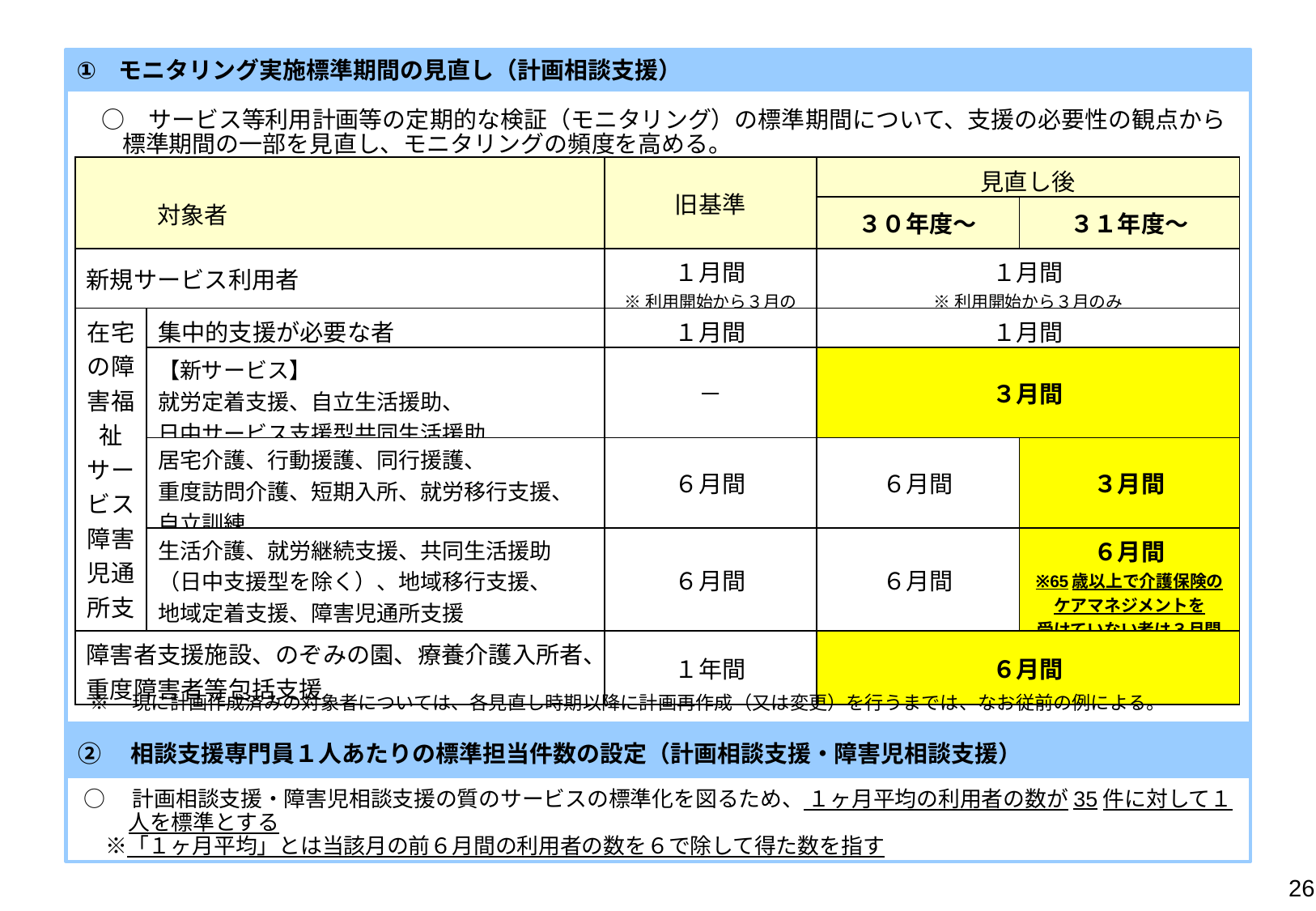

モニタリング実施標準期間の見直し（計画相談支援）
　○　サービス等利用計画等の定期的な検証（モニタリング）の標準期間について、支援の必要性の観点から標準期間の一部を見直し、モニタリングの頻度を高める。

| 対象者 |  | 旧基準 | 見直し後 |  |
| --- | --- | --- | --- | --- |
|  |  |  | ３０年度～ | ３１年度～ |
| 新規サービス利用者 |  | １月間 ※利用開始から３月のみ | １月間 ※利用開始から３月のみ |  |
| 在宅の障害福祉サービス 障害児通所支援　等 | 集中的支援が必要な者 | １月間 | １月間 |  |
|  | 【新サービス】 就労定着支援、自立生活援助、 日中サービス支援型共同生活援助 | － | ３月間 |  |
|  | 居宅介護、行動援護、同行援護、 重度訪問介護、短期入所、就労移行支援、自立訓練 | ６月間 | ６月間 | ３月間 |
|  | 生活介護、就労継続支援、共同生活援助（日中支援型を除く）、地域移行支援、 地域定着支援、障害児通所支援 | ６月間 | ６月間 | ６月間 ※65歳以上で介護保険の ケアマネジメントを 受けていない者は３月間 |
| 障害者支援施設、のぞみの園、療養介護入所者、重度障害者等包括支援 |  | １年間 | ６月間 |  |
※　現に計画作成済みの対象者については、各見直し時期以降に計画再作成（又は変更）を行うまでは、なお従前の例による。
②　相談支援専門員１人あたりの標準担当件数の設定（計画相談支援・障害児相談支援）
○　計画相談支援・障害児相談支援の質のサービスの標準化を図るため、 １ヶ月平均の利用者の数が35件に対して１人を標準とする
　※「１ヶ月平均」とは当該月の前６月間の利用者の数を６で除して得た数を指す
26